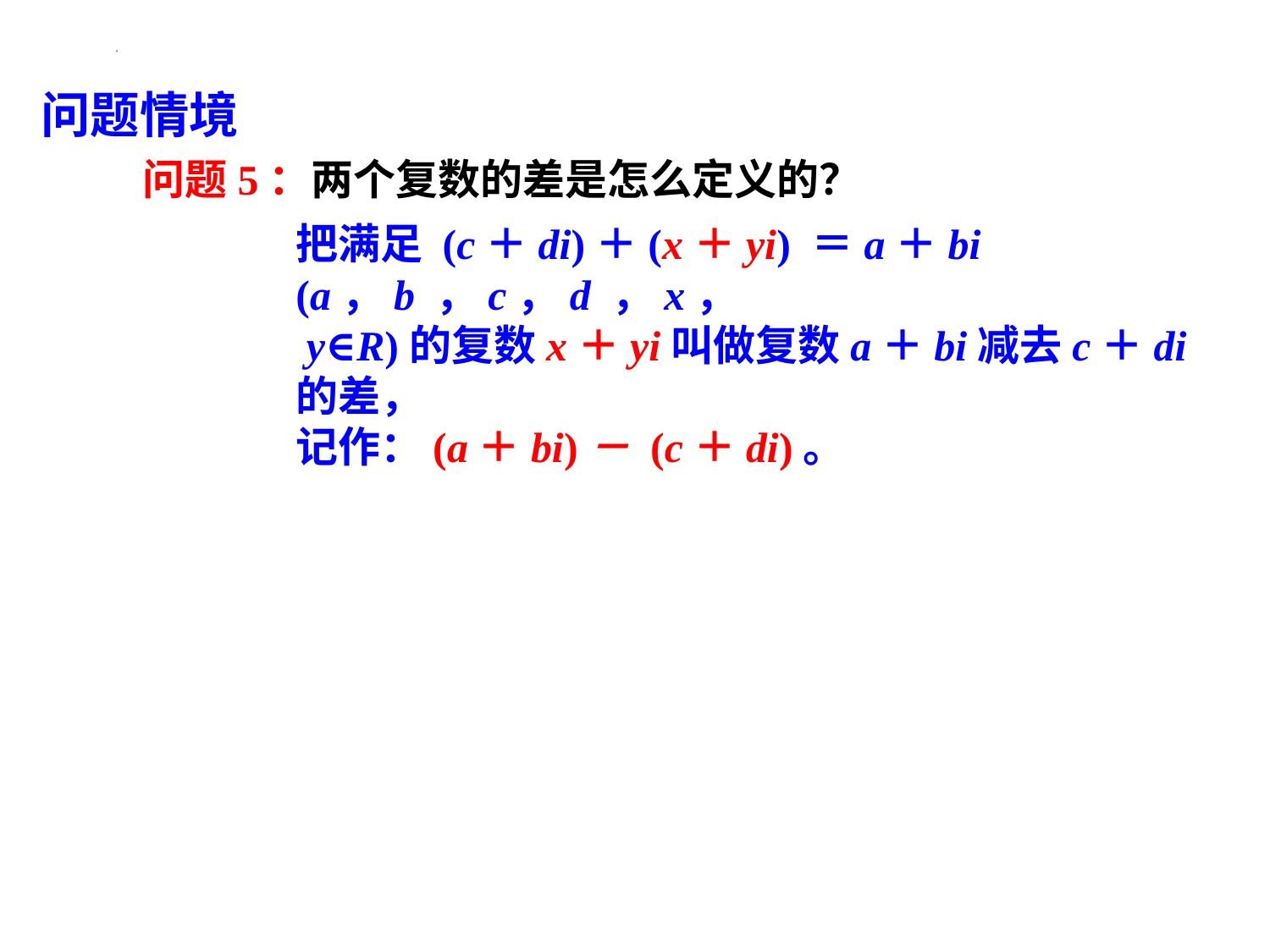

问题情境
问题5：两个复数的差是怎么定义的？
把满足 (c＋di)＋(x＋yi) ＝a＋bi (a，b ，c，d ，x，
 y∈R)的复数x＋yi叫做复数a＋bi减去c＋di的差，
记作：(a＋bi)－ (c＋di)。